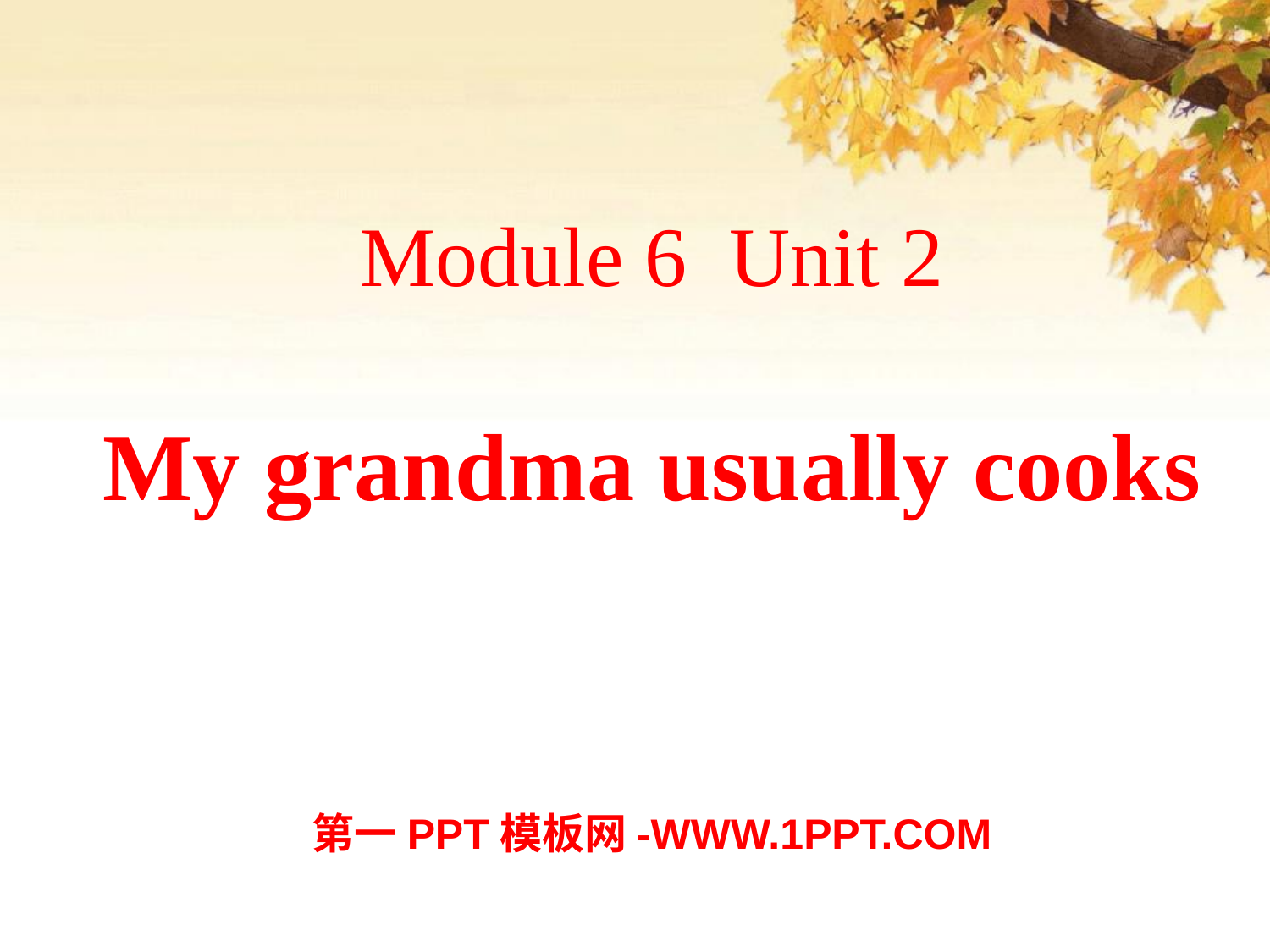

Module 6  Unit 2

My grandma usually cooks
第一PPT模板网-WWW.1PPT.COM